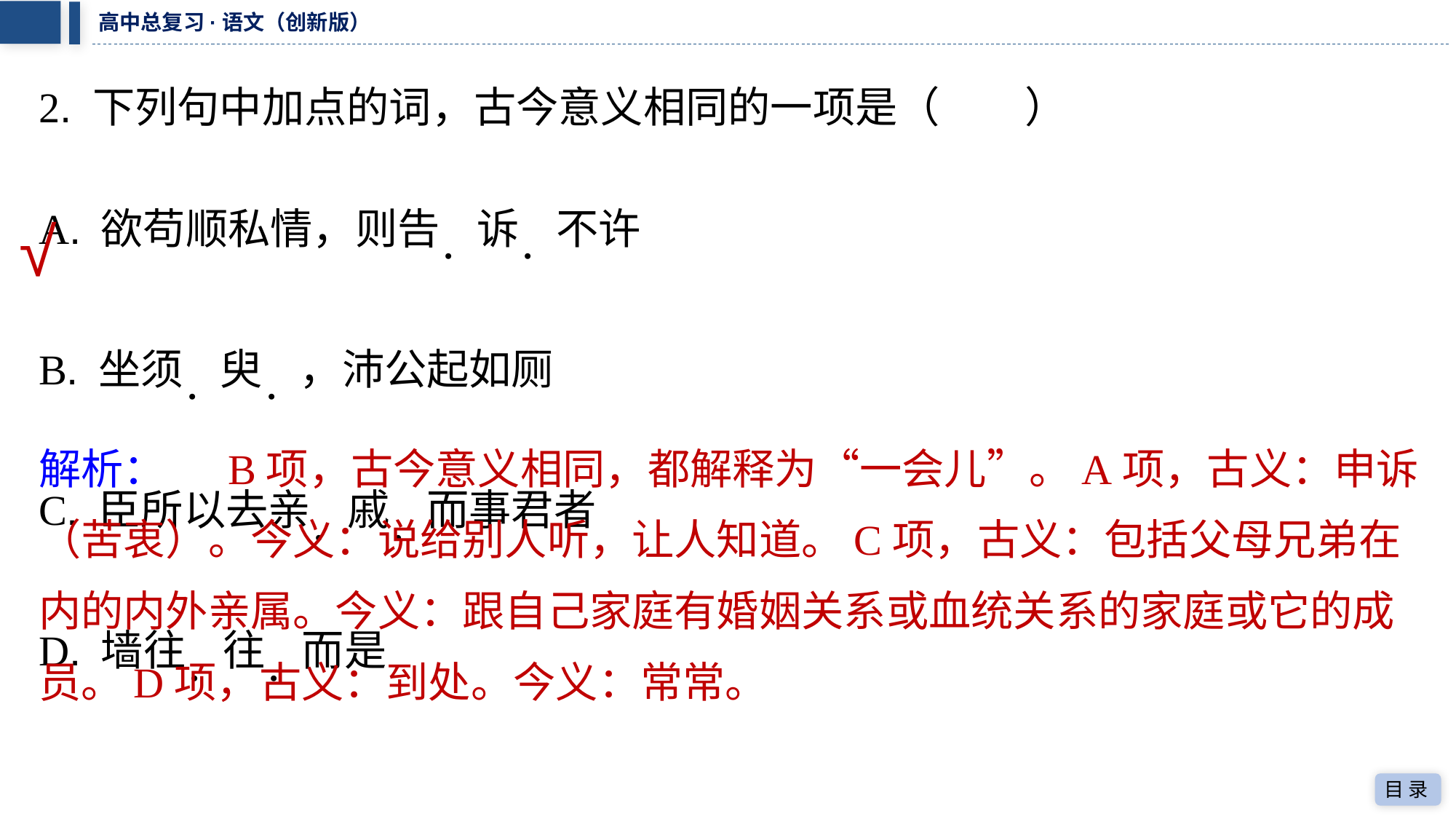

2. 下列句中加点的词，古今意义相同的一项是（　　）
| A. 欲苟顺私情，则告．诉．不许 |
| --- |
| B. 坐须．臾．，沛公起如厕 |
| C. 臣所以去亲．戚．而事君者 |
| D. 墙往．往．而是 |
√
解析： 　B项，古今意义相同，都解释为“一会儿”。A项，古义：申诉
（苦衷）。今义：说给别人听，让人知道。C项，古义：包括父母兄弟在
内的内外亲属。今义：跟自己家庭有婚姻关系或血统关系的家庭或它的成
员。D项，古义：到处。今义：常常。